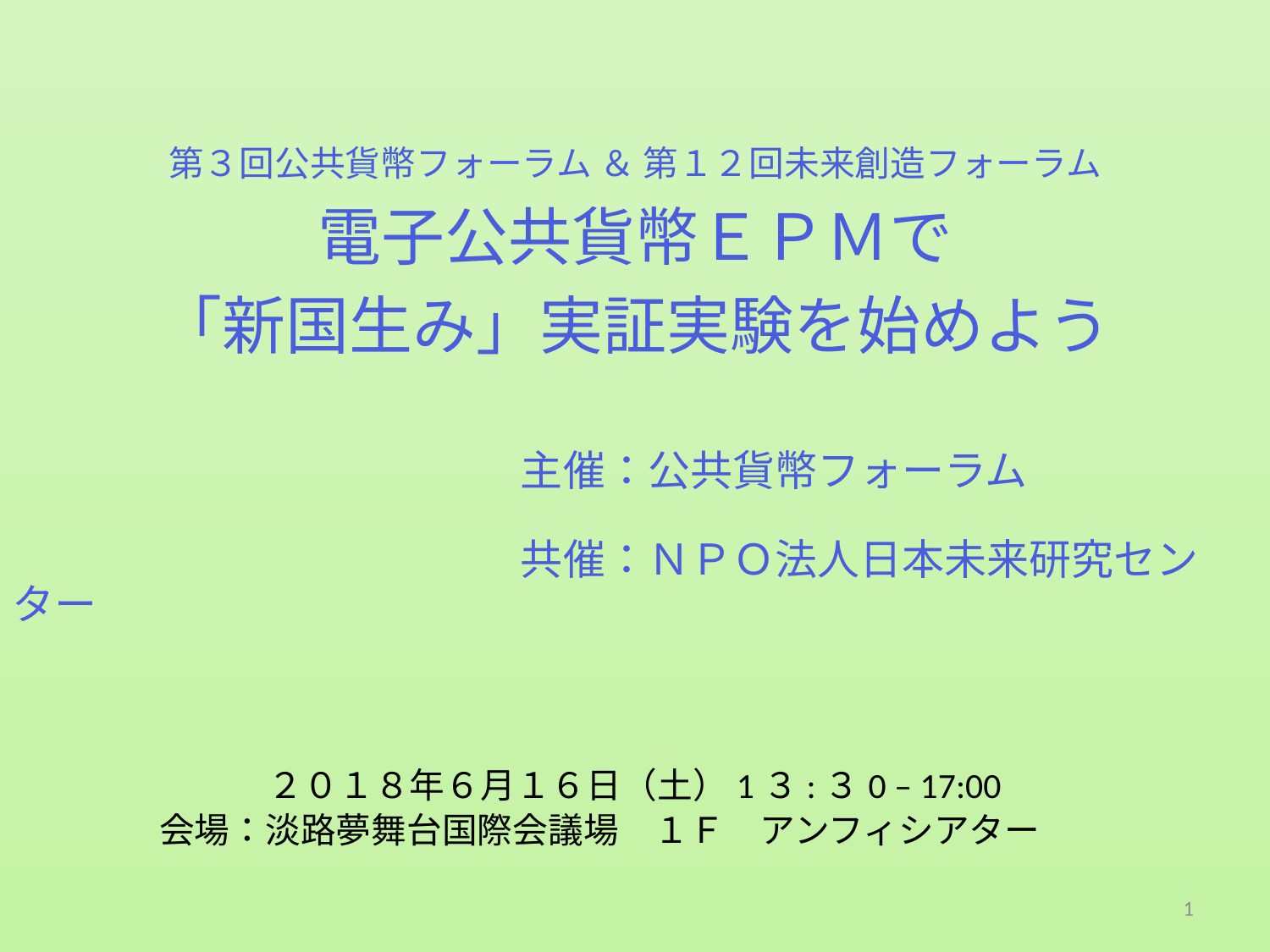

第３回公共貨幣フォーラム ＆ 第１２回未来創造フォーラム
電子公共貨幣ＥＰＭで
「新国生み」実証実験を始めよう

　　　　　　　　　　　　主催：公共貨幣フォーラム

　　　　　　　　　　　　共催：ＮＰＯ法人日本未来研究センター

２０１８年６月１６日（土）1３:３0 – 17:00
会場：淡路夢舞台国際会議場　１Ｆ　アンフィシアター

1